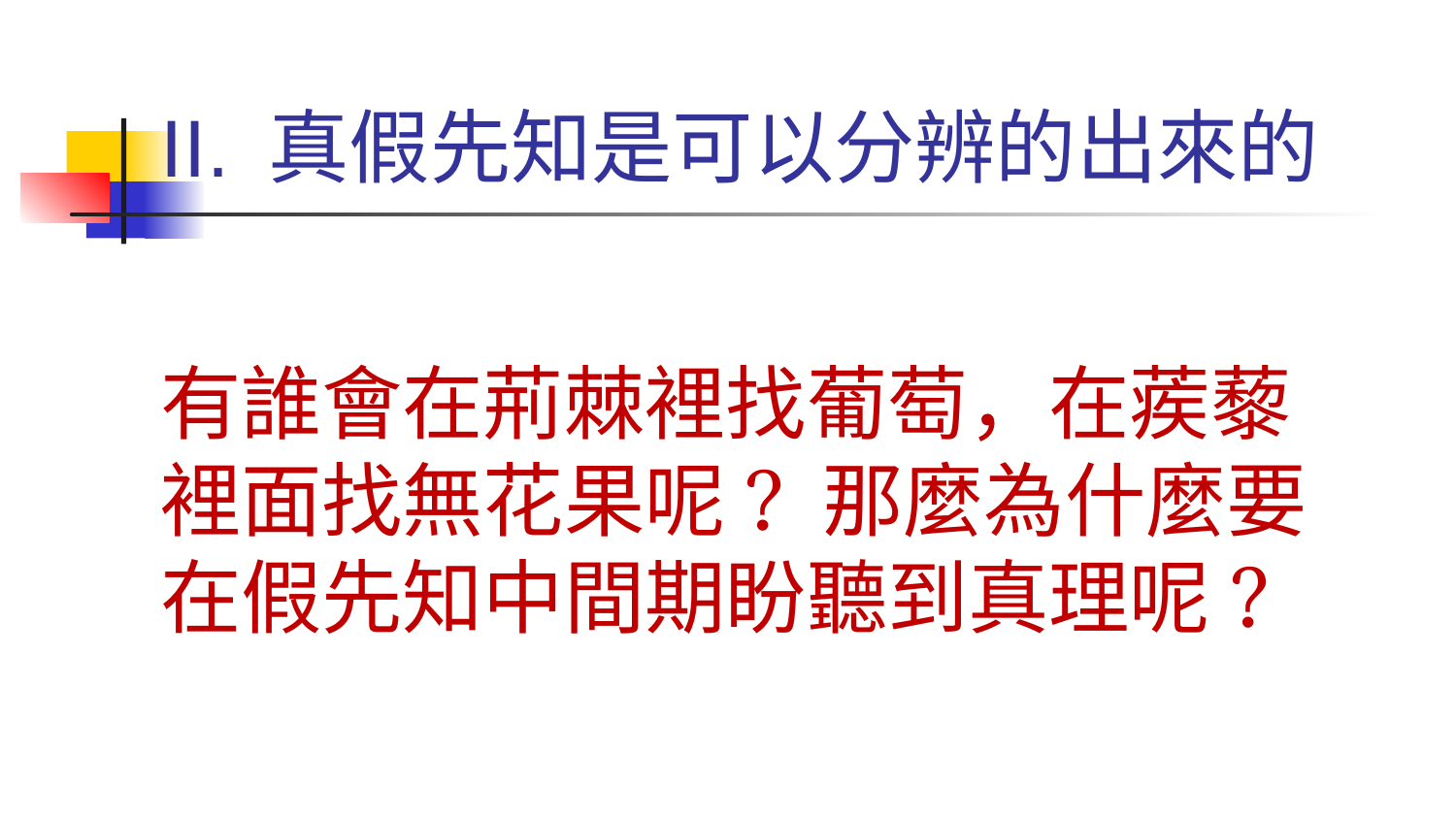

# 真假先知是可以分辨的出來的
有誰會在荊棘裡找葡萄，在蒺藜裡面找無花果呢? 那麼為什麼要在假先知中間期盼聽到真理呢?